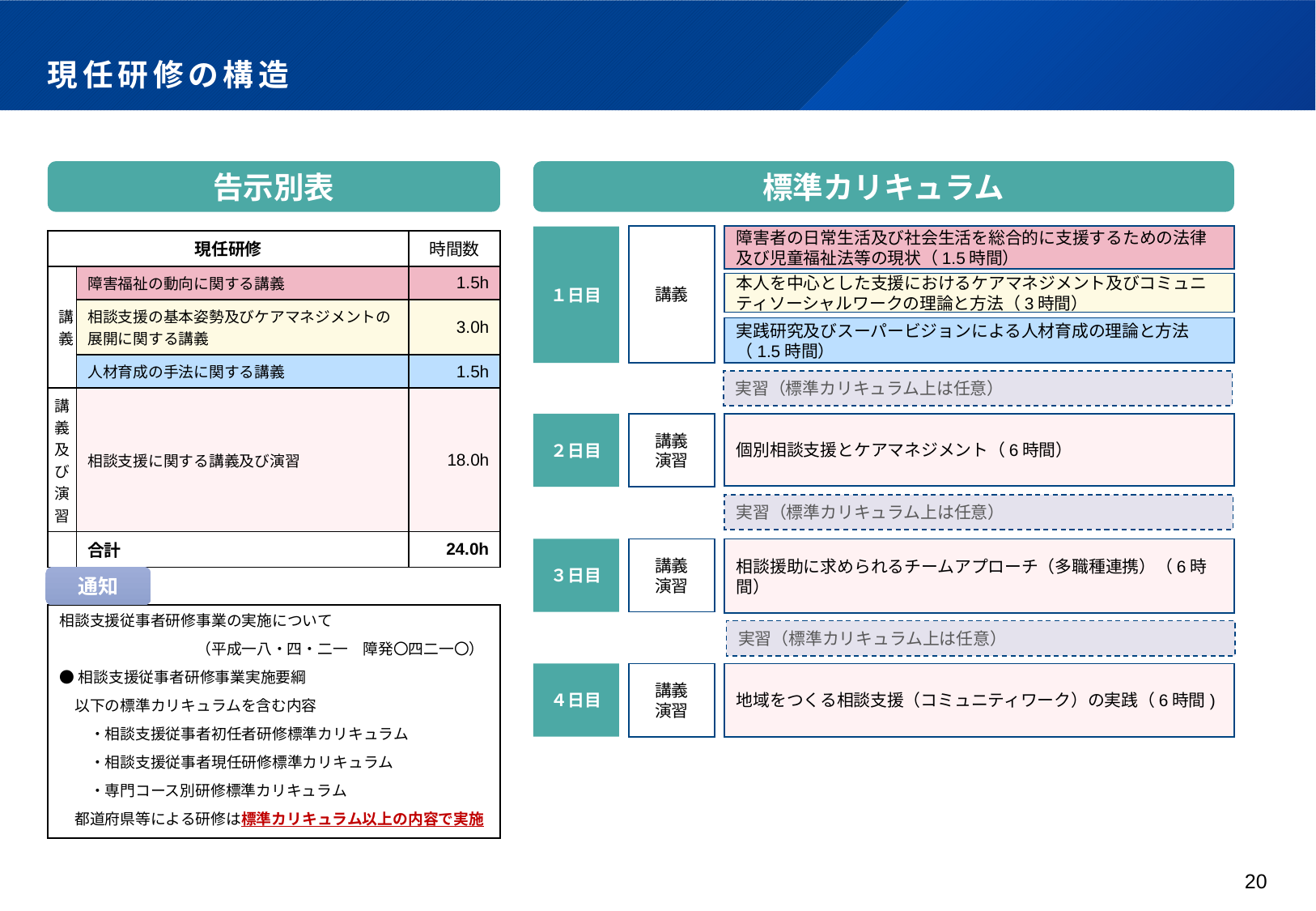

# 現任研修の構造
告示別表
標準カリキュラム
講義
障害者の日常生活及び社会生活を総合的に支援するための法律及び児童福祉法等の現状（1.5時間）
１日目
| 現任研修 |  | 時間数 |
| --- | --- | --- |
| 講義 | 障害福祉の動向に関する講義 | 1.5h |
|  | 相談支援の基本姿勢及びケアマネジメントの展開に関する講義 | 3.0h |
|  | 人材育成の手法に関する講義 | 1.5h |
| 講義及び演習 | 相談支援に関する講義及び演習 | 18.0h |
|  | 合計 | 24.0h |
本人を中心とした支援におけるケアマネジメント及びコミュニティソーシャルワークの理論と方法（3時間）
実践研究及びスーパービジョンによる人材育成の理論と方法（1.5時間）
実習（標準カリキュラム上は任意）
個別相談支援とケアマネジメント（6時間）
２日目
講義
演習
実習（標準カリキュラム上は任意）
講義
演習
相談援助に求められるチームアプローチ（多職種連携）（6時間）
３日目
通知
相談支援従事者研修事業の実施について
　　　　　　　　　（平成一八・四・二一　障発〇四二一〇）
●相談支援従事者研修事業実施要綱
　以下の標準カリキュラムを含む内容
　　・相談支援従事者初任者研修標準カリキュラム
　　・相談支援従事者現任研修標準カリキュラム
　　・専門コース別研修標準カリキュラム
　都道府県等による研修は標準カリキュラム以上の内容で実施
実習（標準カリキュラム上は任意）
地域をつくる相談支援（コミュニティワーク）の実践（6時間)
４日目
講義
演習
20